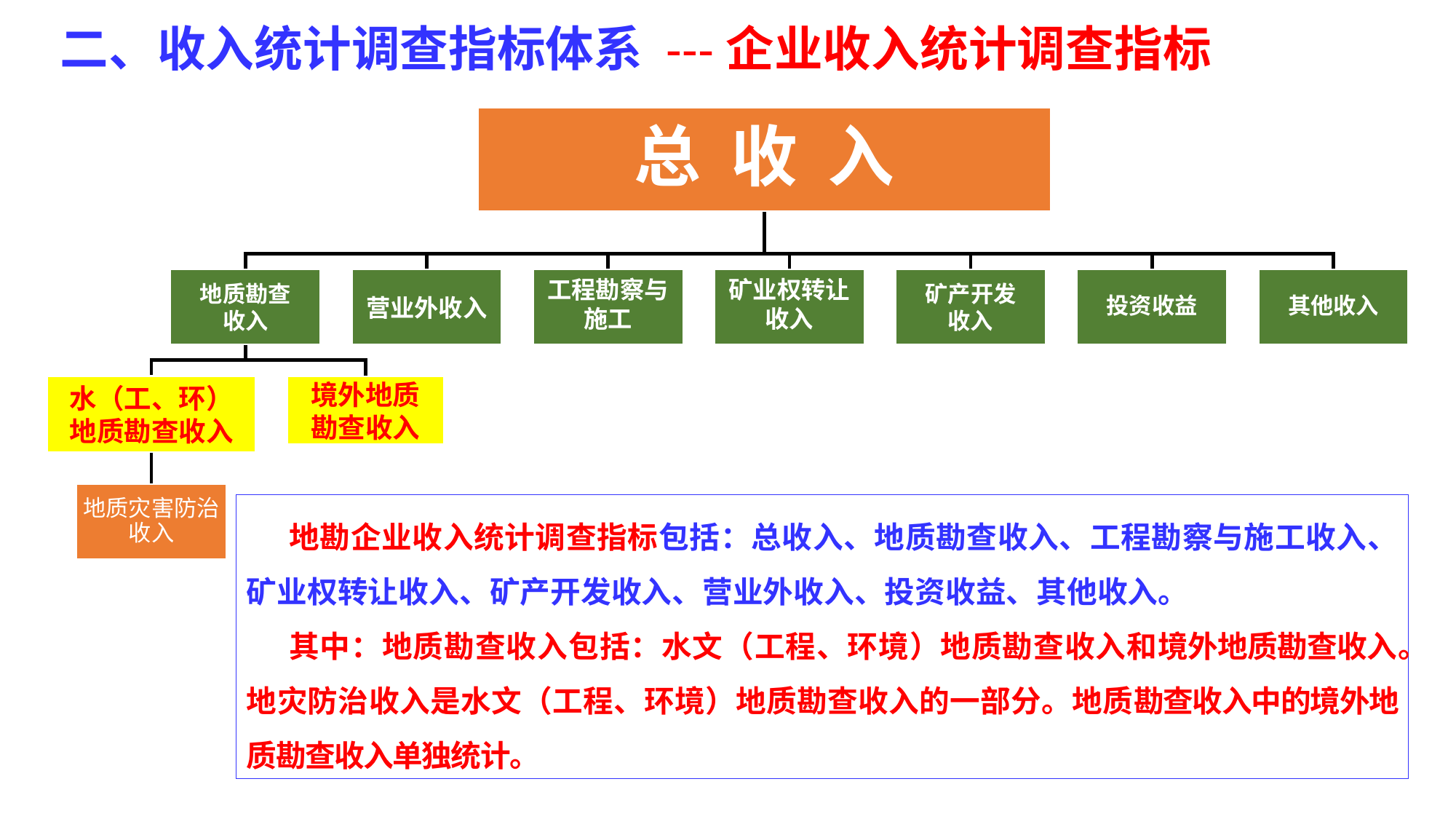

总  收  入
地质勘查
收入
水（工、环）
地质勘查收入
地质灾害防治收入
境外地质
勘查收入
营业外收入

工程勘察与
施工

矿业权转让
收入

矿产开发
收入
投资收益
其他收入
二、收入统计调查指标体系 ---企业收入统计调查指标
地勘企业收入统计调查指标包括：总收入、地质勘查收入、工程勘察与施工收入、矿业权转让收入、矿产开发收入、营业外收入、投资收益、其他收入。
其中：地质勘查收入包括：水文（工程、环境）地质勘查收入和境外地质勘查收入。地灾防治收入是水文（工程、环境）地质勘查收入的一部分。地质勘查收入中的境外地质勘查收入单独统计。